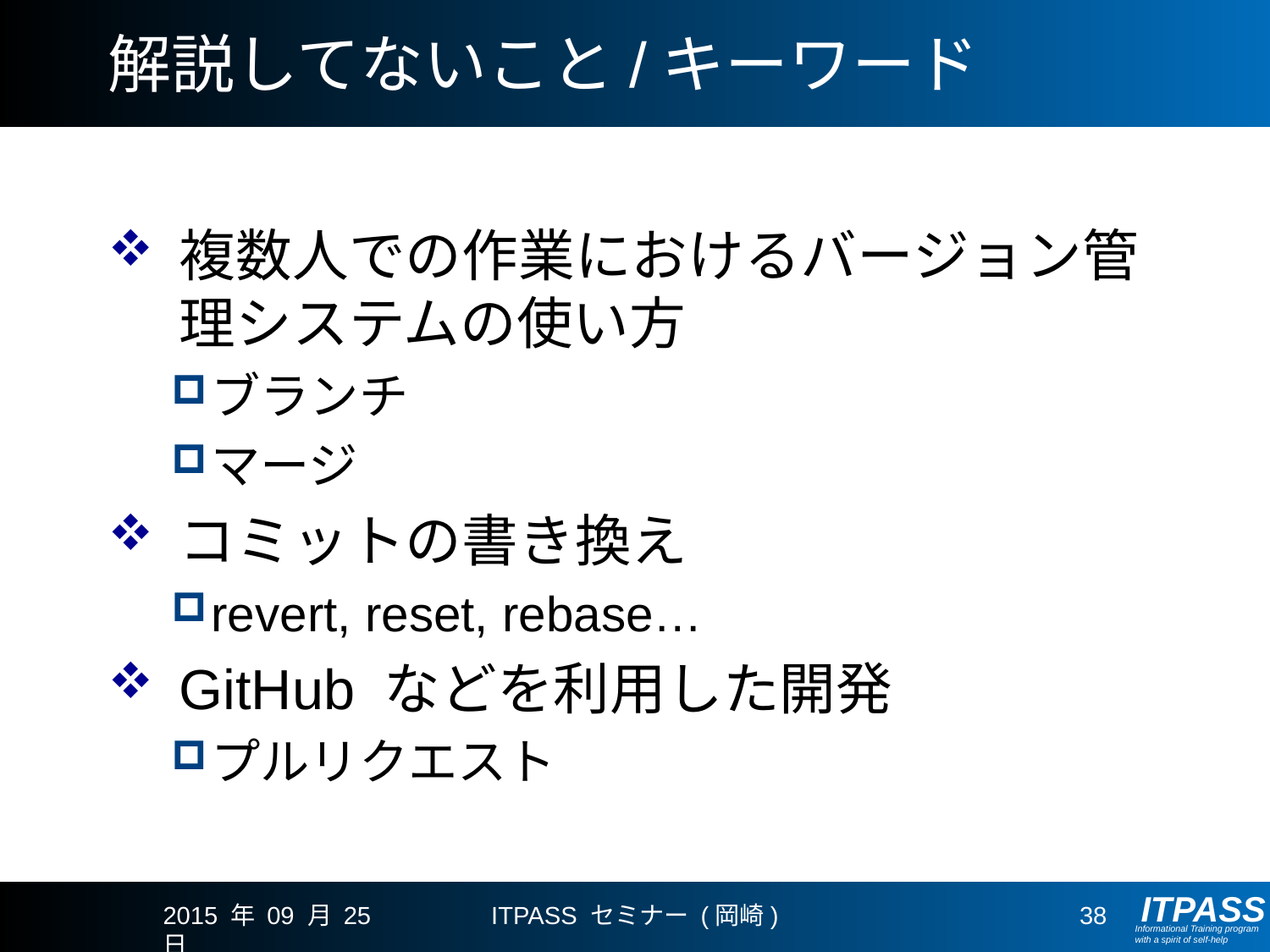

# 解説してないこと/キーワード
複数人での作業におけるバージョン管理システムの使い方
ブランチ
マージ
コミットの書き換え
revert, reset, rebase…
GitHub などを利用した開発
プルリクエスト
2015 年 09 月 25 日
ITPASS セミナー (岡崎)
38